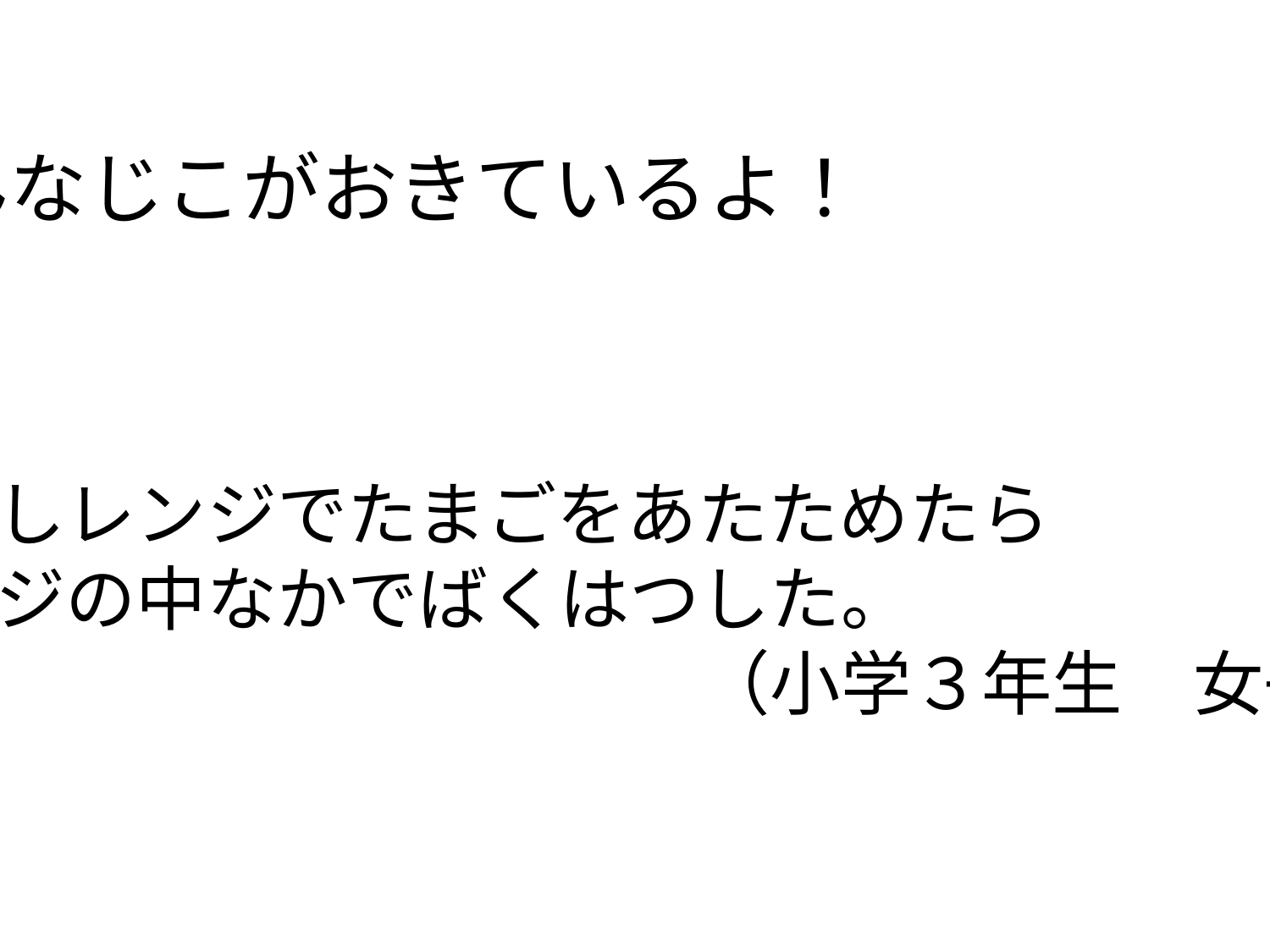

こんなじこがおきているよ！

でんしレンジでたまごをあたためたら
レンジの中なかでばくはつした。
　　　　　　　　　　　　（小学３年生　女子）